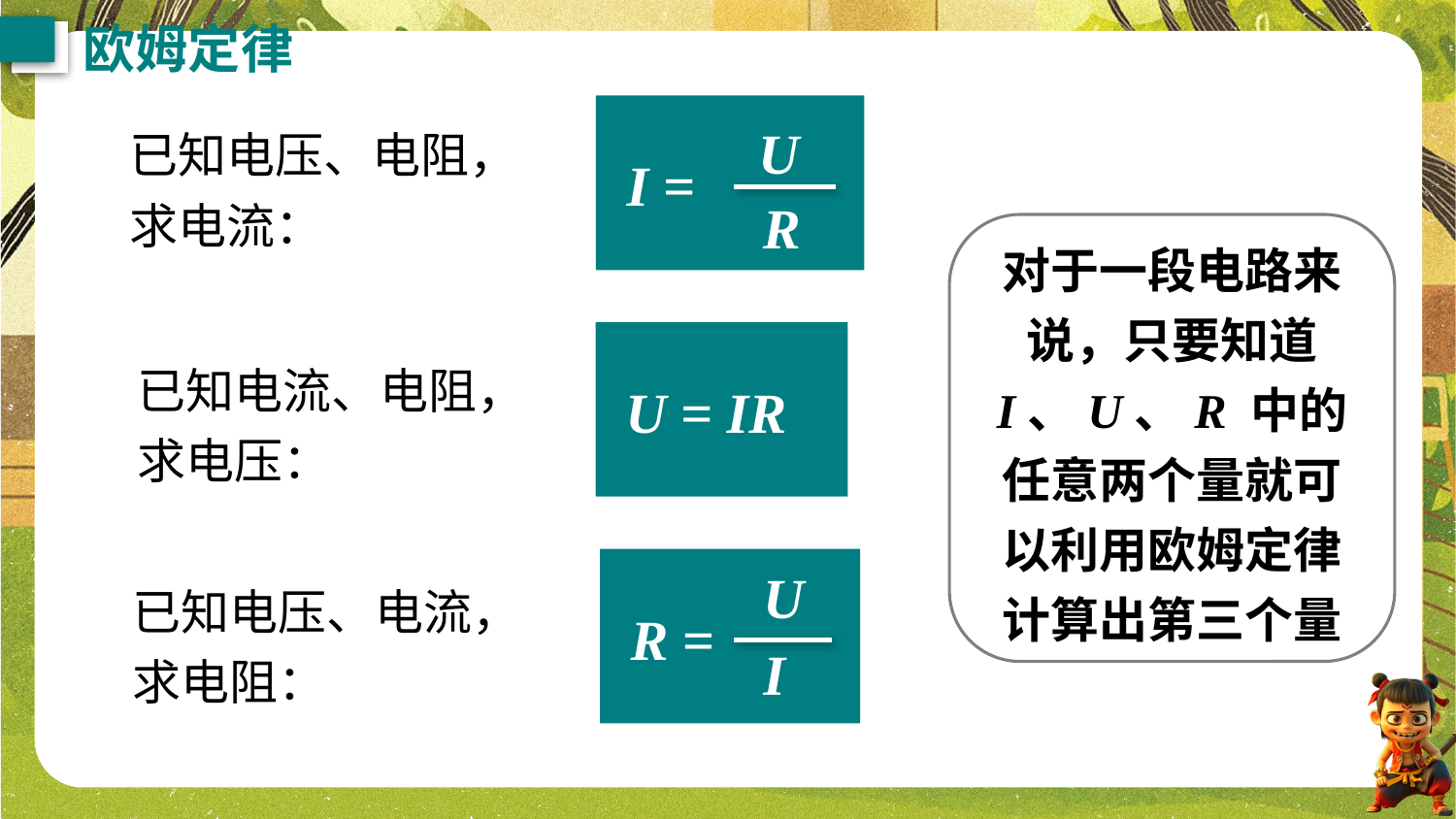

欧姆定律

U
I =
R
已知电压、电阻，
求电流：
对于一段电路来说，只要知道 I、U、R 中的任意两个量就可以利用欧姆定律计算出第三个量

U = IR
已知电流、电阻，
求电压：

U
R =
I
已知电压、电流，
求电阻：